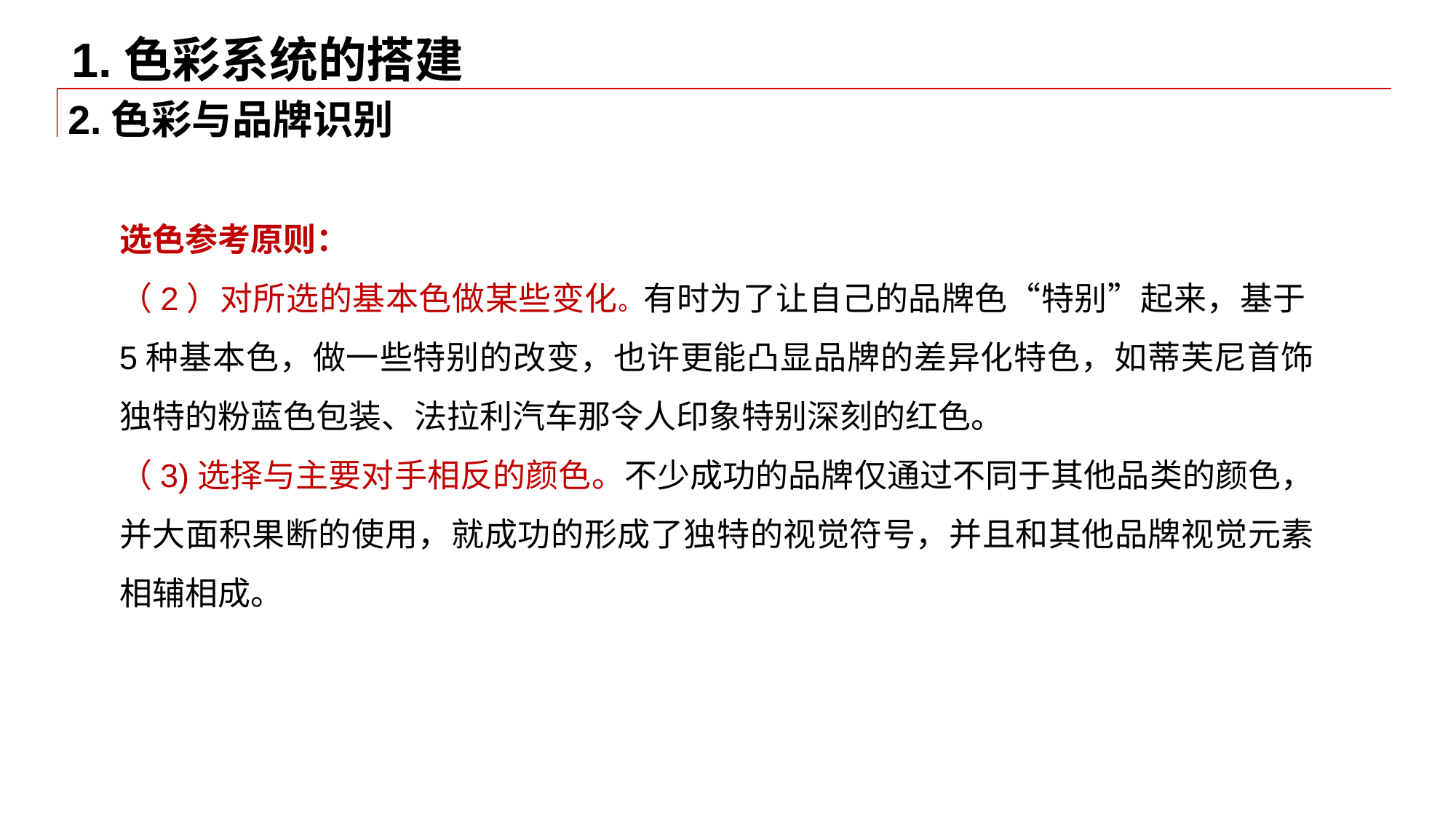

1.色彩系统的搭建
2.色彩与品牌识别

选色参考原则：
（2）对所选的基本色做某些变化。有时为了让自己的品牌色“特别”起来，基于5种基本色，做一些特别的改变，也许更能凸显品牌的差异化特色，如蒂芙尼首饰独特的粉蓝色包装、法拉利汽车那令人印象特别深刻的红色。
（3)选择与主要对手相反的颜色。不少成功的品牌仅通过不同于其他品类的颜色，并大面积果断的使用，就成功的形成了独特的视觉符号，并且和其他品牌视觉元素相辅相成。